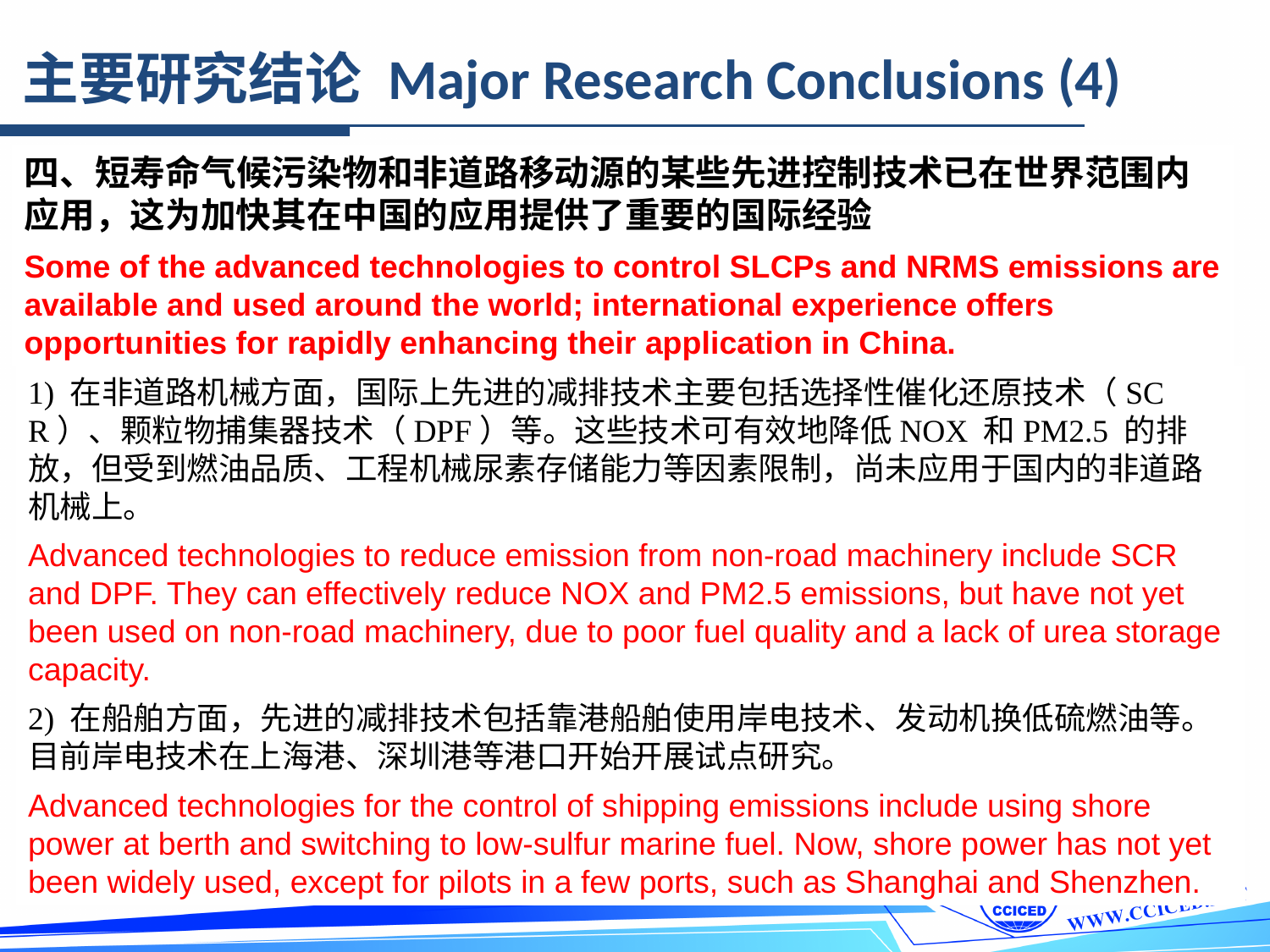

主要研究结论 Major Research Conclusions (4)
四、短寿命气候污染物和非道路移动源的某些先进控制技术已在世界范围内应用，这为加快其在中国的应用提供了重要的国际经验
Some of the advanced technologies to control SLCPs and NRMS emissions are available and used around the world; international experience offers opportunities for rapidly enhancing their application in China.
1) 在非道路机械方面，国际上先进的减排技术主要包括选择性催化还原技术（SCR）、颗粒物捕集器技术（DPF）等。这些技术可有效地降低NOX 和PM2.5 的排放，但受到燃油品质、工程机械尿素存储能力等因素限制，尚未应用于国内的非道路机械上。
Advanced technologies to reduce emission from non-road machinery include SCR and DPF. They can effectively reduce NOX and PM2.5 emissions, but have not yet been used on non-road machinery, due to poor fuel quality and a lack of urea storage capacity.
2) 在船舶方面，先进的减排技术包括靠港船舶使用岸电技术、发动机换低硫燃油等。目前岸电技术在上海港、深圳港等港口开始开展试点研究。
Advanced technologies for the control of shipping emissions include using shore power at berth and switching to low-sulfur marine fuel. Now, shore power has not yet been widely used, except for pilots in a few ports, such as Shanghai and Shenzhen.